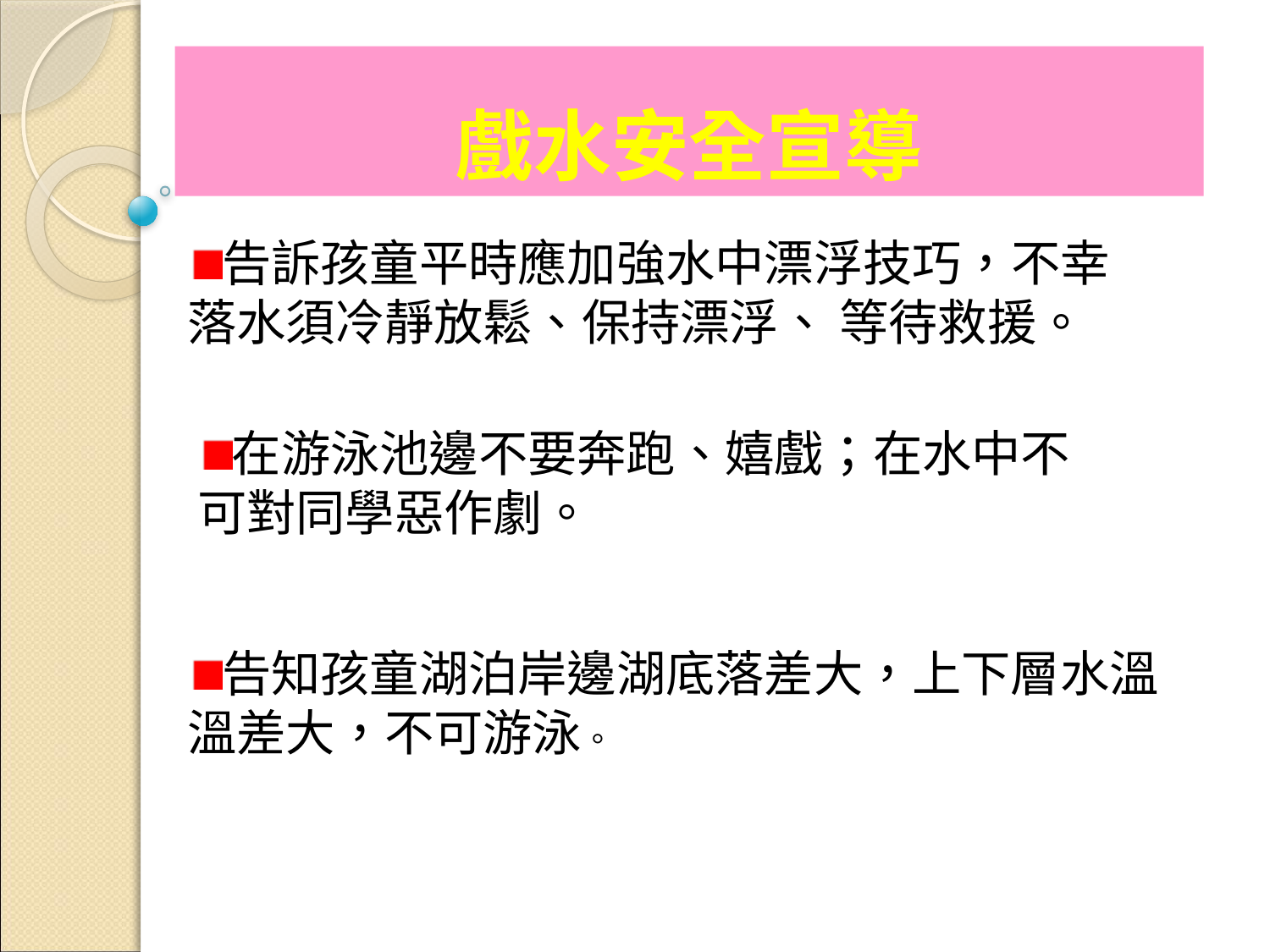

# 戲水安全宣導
告訴孩童平時應加強水中漂浮技巧，不幸落水須冷靜放鬆、保持漂浮、 等待救援。
在游泳池邊不要奔跑、嬉戲；在水中不可對同學惡作劇。
告知孩童湖泊岸邊湖底落差大，上下層水溫溫差大，不可游泳。